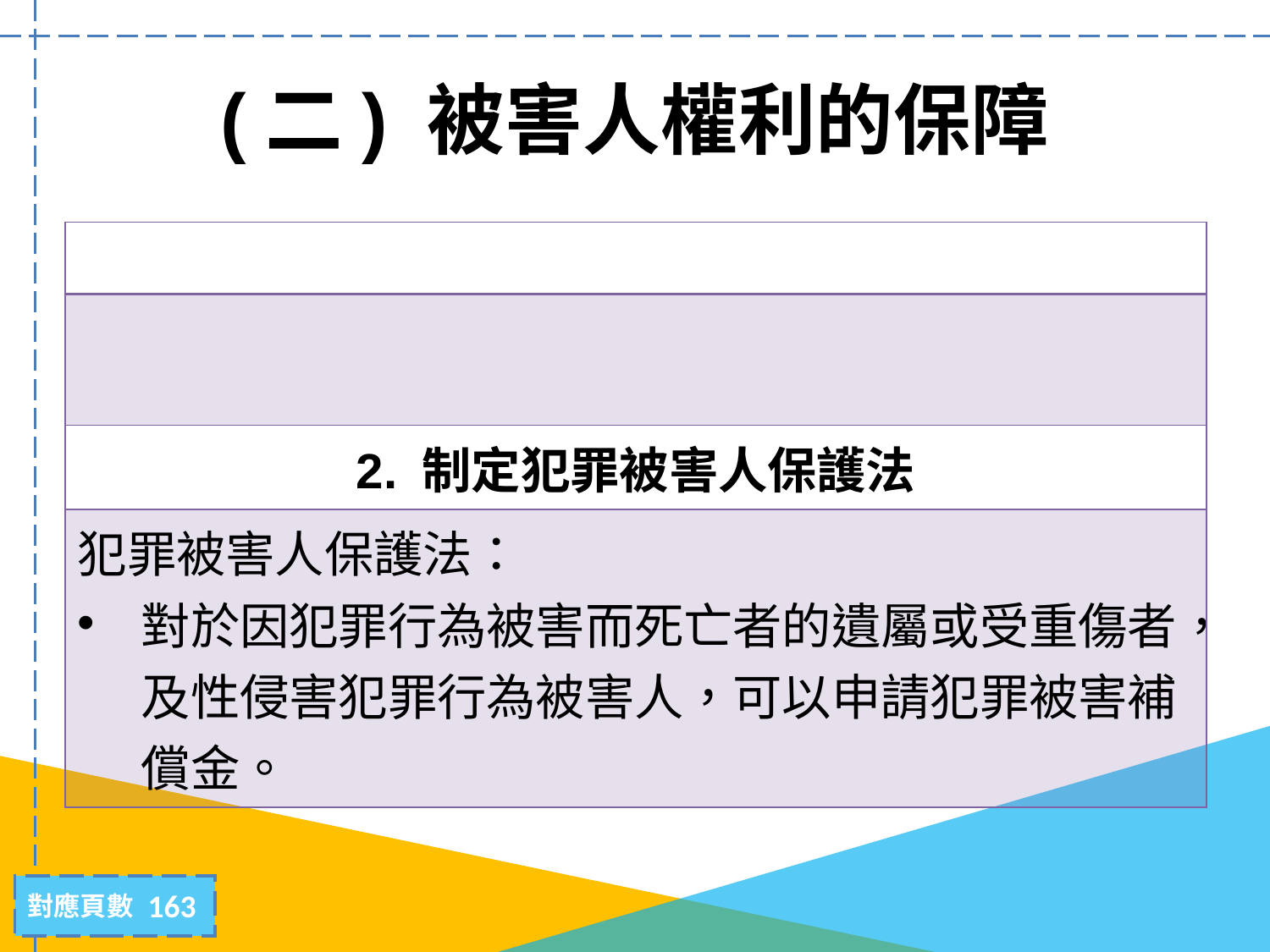

# (二) 被害人權利的保障
|  |
| --- |
|  |
| 2. 制定犯罪被害人保護法 |
| 犯罪被害人保護法： 對於因犯罪行為被害而死亡者的遺屬或受重傷者，及性侵害犯罪行為被害人，可以申請犯罪被害補償金。 |
163